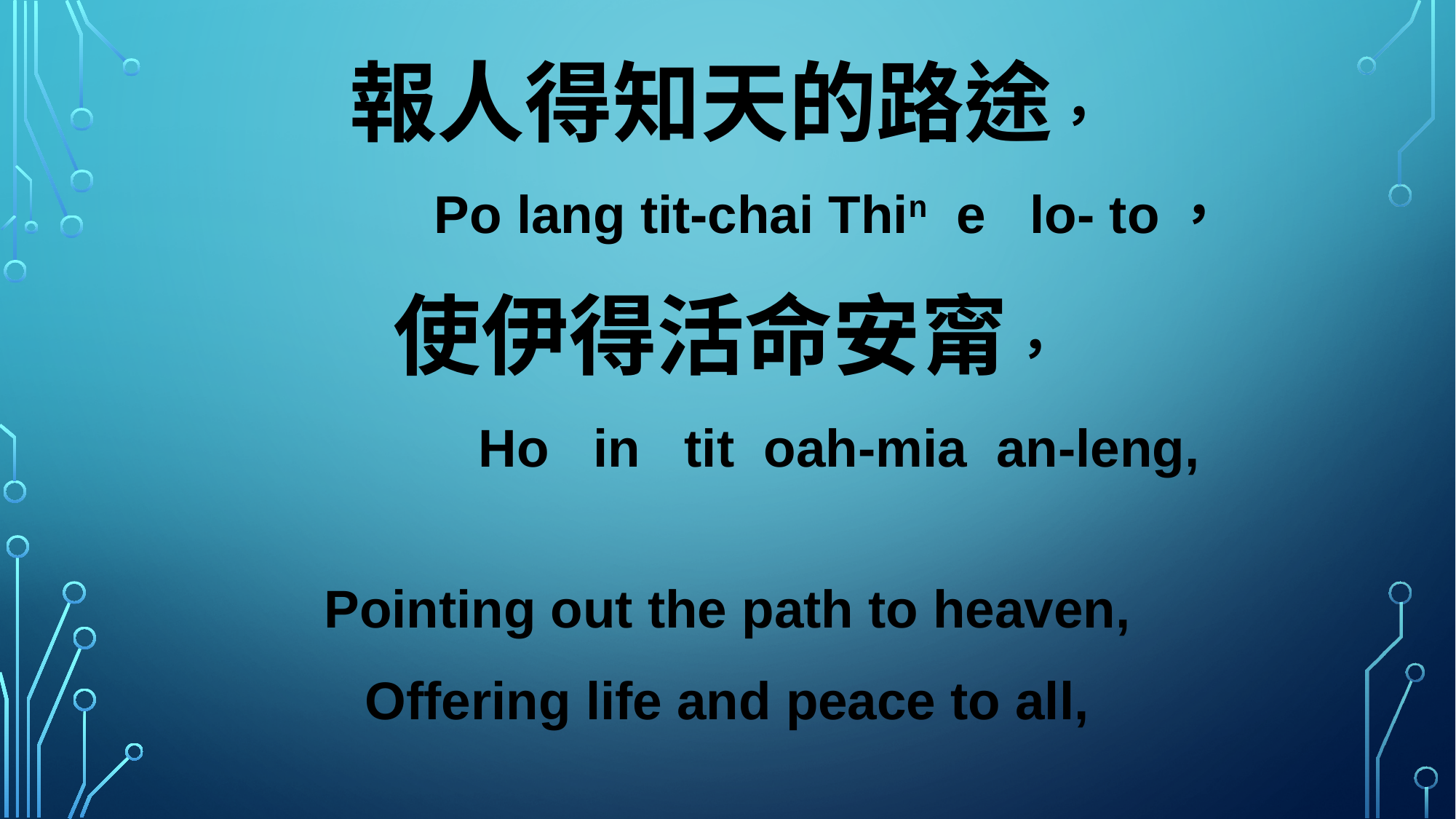

報人得知天的路途，
                    Po lang tit-chai Thin  e   lo- to，
使伊得活命安甯，
                       Ho   in   tit  oah-mia  an-leng,

Pointing out the path to heaven,
Offering life and peace to all,